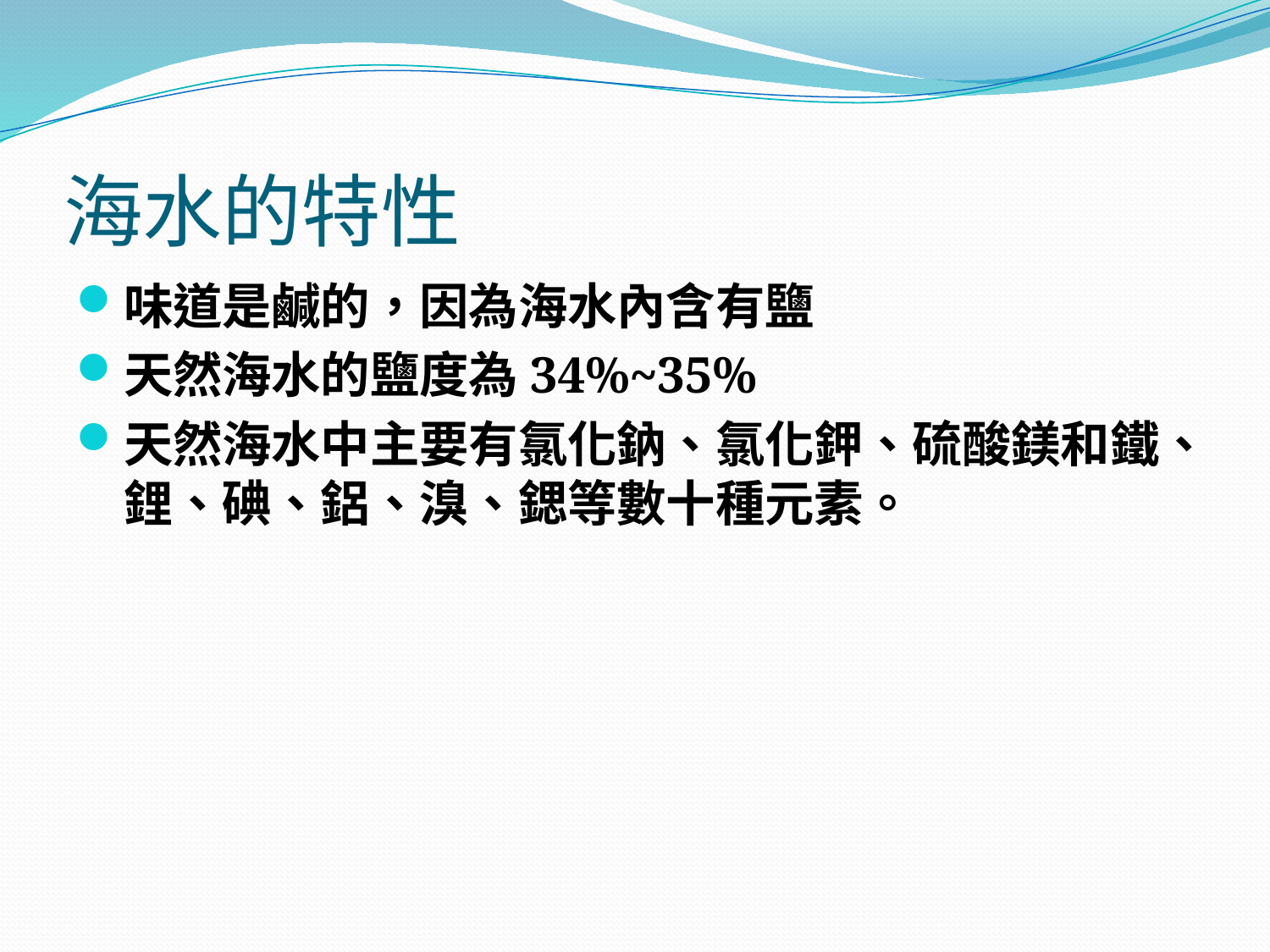

# 海水的特性
味道是鹹的，因為海水內含有鹽
天然海水的鹽度為34%~35%
天然海水中主要有氯化鈉、氯化鉀、硫酸鎂和鐵、鋰、碘、鋁、溴、鍶等數十種元素。